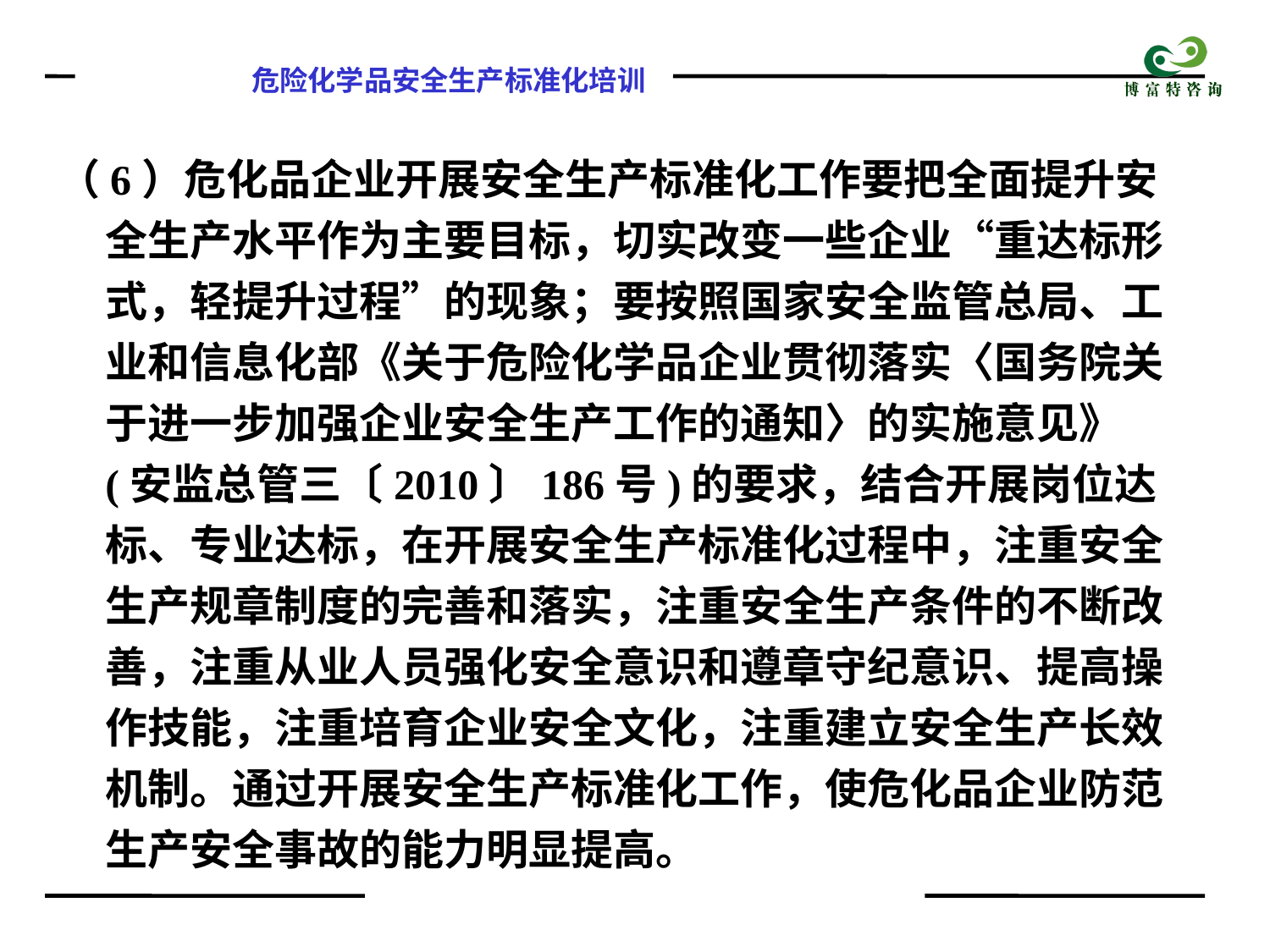

（6）危化品企业开展安全生产标准化工作要把全面提升安全生产水平作为主要目标，切实改变一些企业“重达标形式，轻提升过程”的现象；要按照国家安全监管总局、工业和信息化部《关于危险化学品企业贯彻落实〈国务院关于进一步加强企业安全生产工作的通知〉的实施意见》(安监总管三〔2010〕186号)的要求，结合开展岗位达标、专业达标，在开展安全生产标准化过程中，注重安全生产规章制度的完善和落实，注重安全生产条件的不断改善，注重从业人员强化安全意识和遵章守纪意识、提高操作技能，注重培育企业安全文化，注重建立安全生产长效机制。通过开展安全生产标准化工作，使危化品企业防范生产安全事故的能力明显提高。